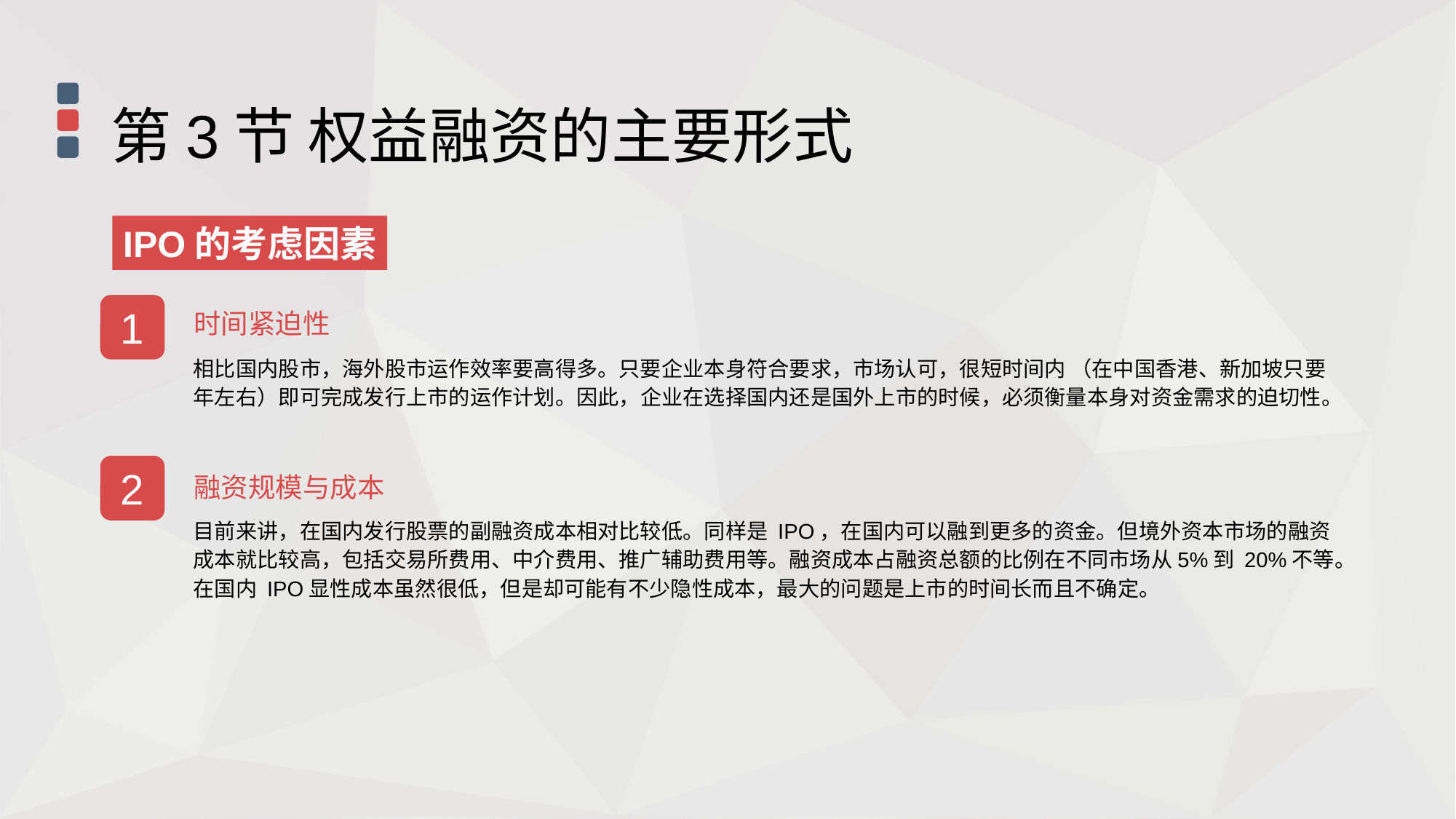

第3节 权益融资的主要形式
IPO的考虑因素
1
时间紧迫性
相比国内股市，海外股市运作效率要高得多。只要企业本身符合要求，市场认可，很短时间内 （在中国香港、新加坡只要年左右）即可完成发行上市的运作计划。因此，企业在选择国内还是国外上市的时候，必须衡量本身对资金需求的迫切性。
2
融资规模与成本
目前来讲，在国内发行股票的副融资成本相对比较低。同样是 IPO，在国内可以融到更多的资金。但境外资本市场的融资成本就比较高，包括交易所费用、中介费用、推广辅助费用等。融资成本占融资总额的比例在不同市场从5%到 20%不等。在国内 IPO显性成本虽然很低，但是却可能有不少隐性成本，最大的问题是上市的时间长而且不确定。